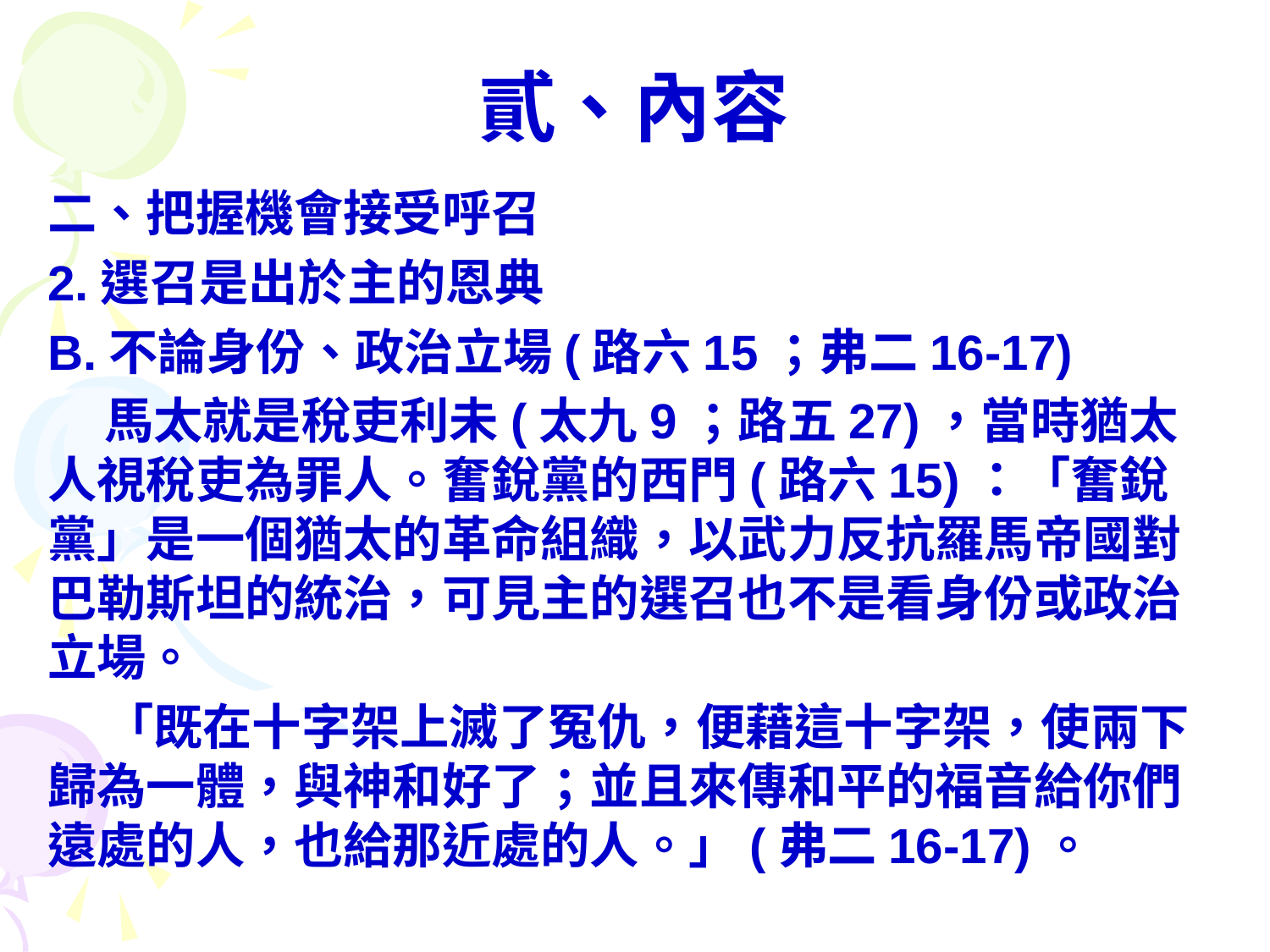

# 貳、內容
二、把握機會接受呼召
2.選召是出於主的恩典
B.不論身份、政治立場(路六15；弗二16-17)
    馬太就是稅吏利未(太九9；路五27)，當時猶太人視稅吏為罪人。奮銳黨的西門(路六15)：「奮銳黨」是一個猶太的革命組織，以武力反抗羅馬帝國對巴勒斯坦的統治，可見主的選召也不是看身份或政治立場。
    「既在十字架上滅了冤仇，便藉這十字架，使兩下歸為一體，與神和好了；並且來傳和平的福音給你們遠處的人，也給那近處的人。」(弗二16-17)。